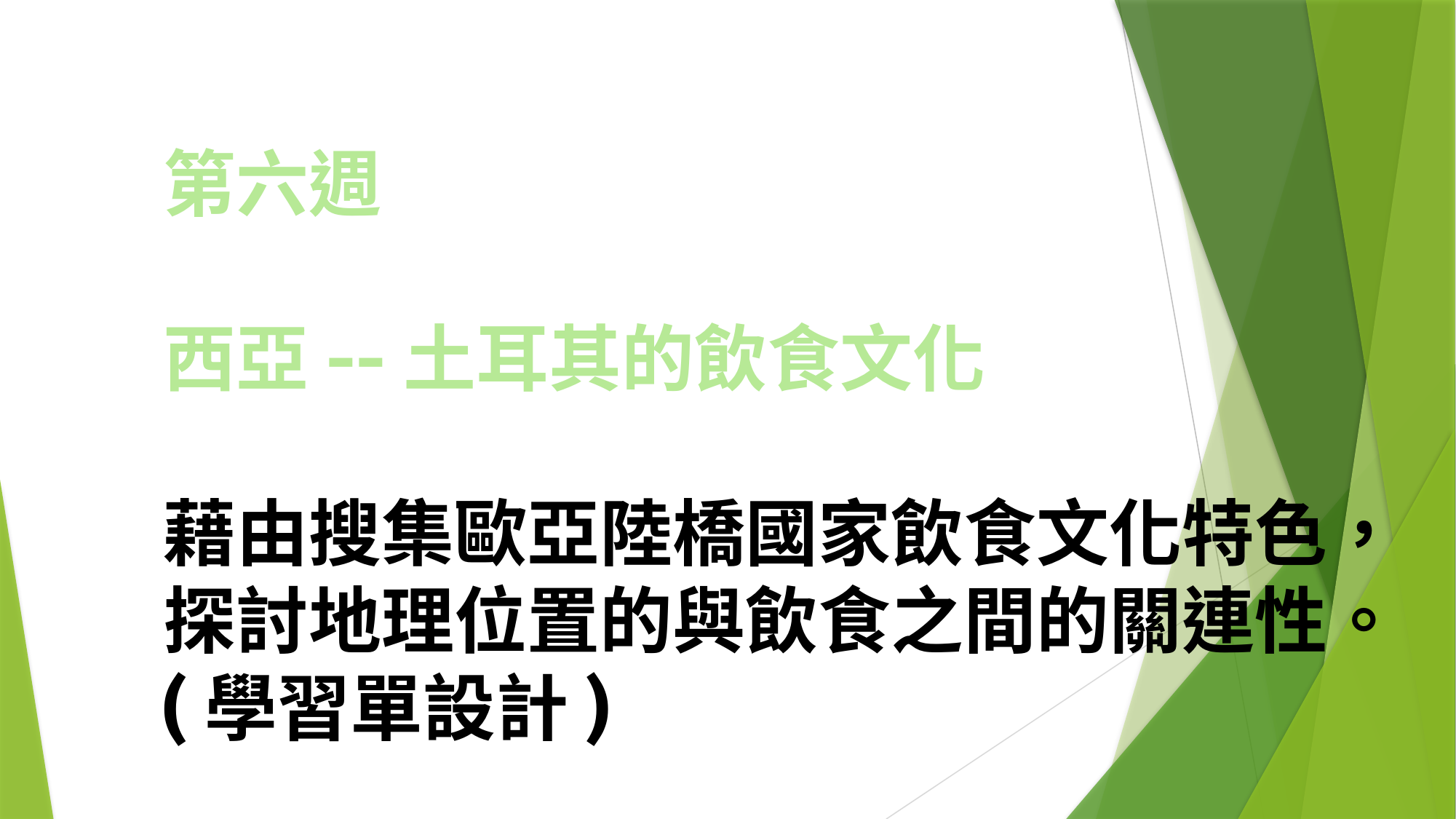

第六週

西亞--土耳其的飲食文化

藉由搜集歐亞陸橋國家飲食文化特色，
探討地理位置的與飲食之間的關連性。
(學習單設計)